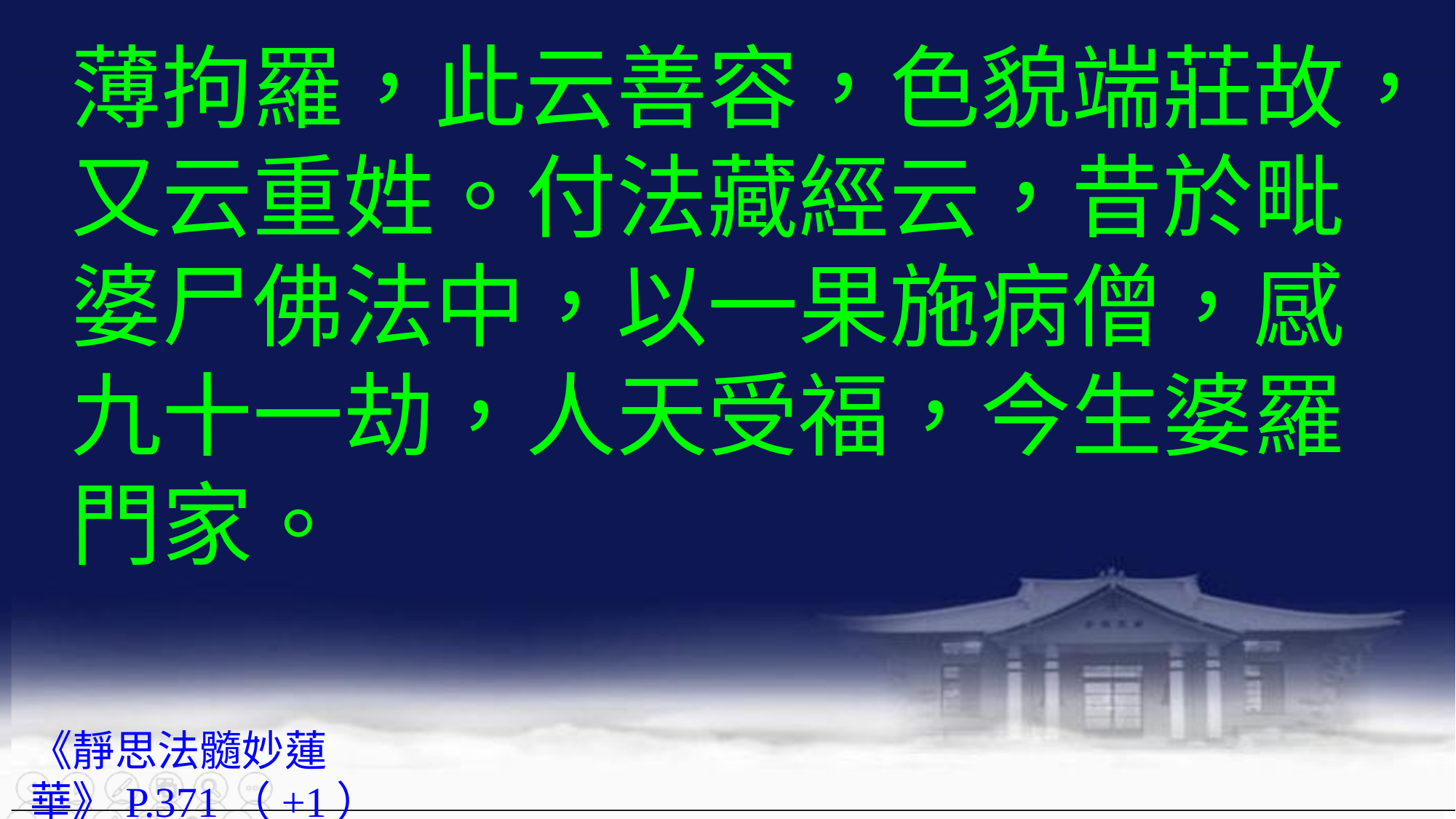

薄拘羅，此云善容，色貌端莊故，又云重姓。付法藏經云，昔於毗婆尸佛法中，以一果施病僧，感九十一劫，人天受福，今生婆羅門家。
《靜思法髓妙蓮華》P.371（+1）